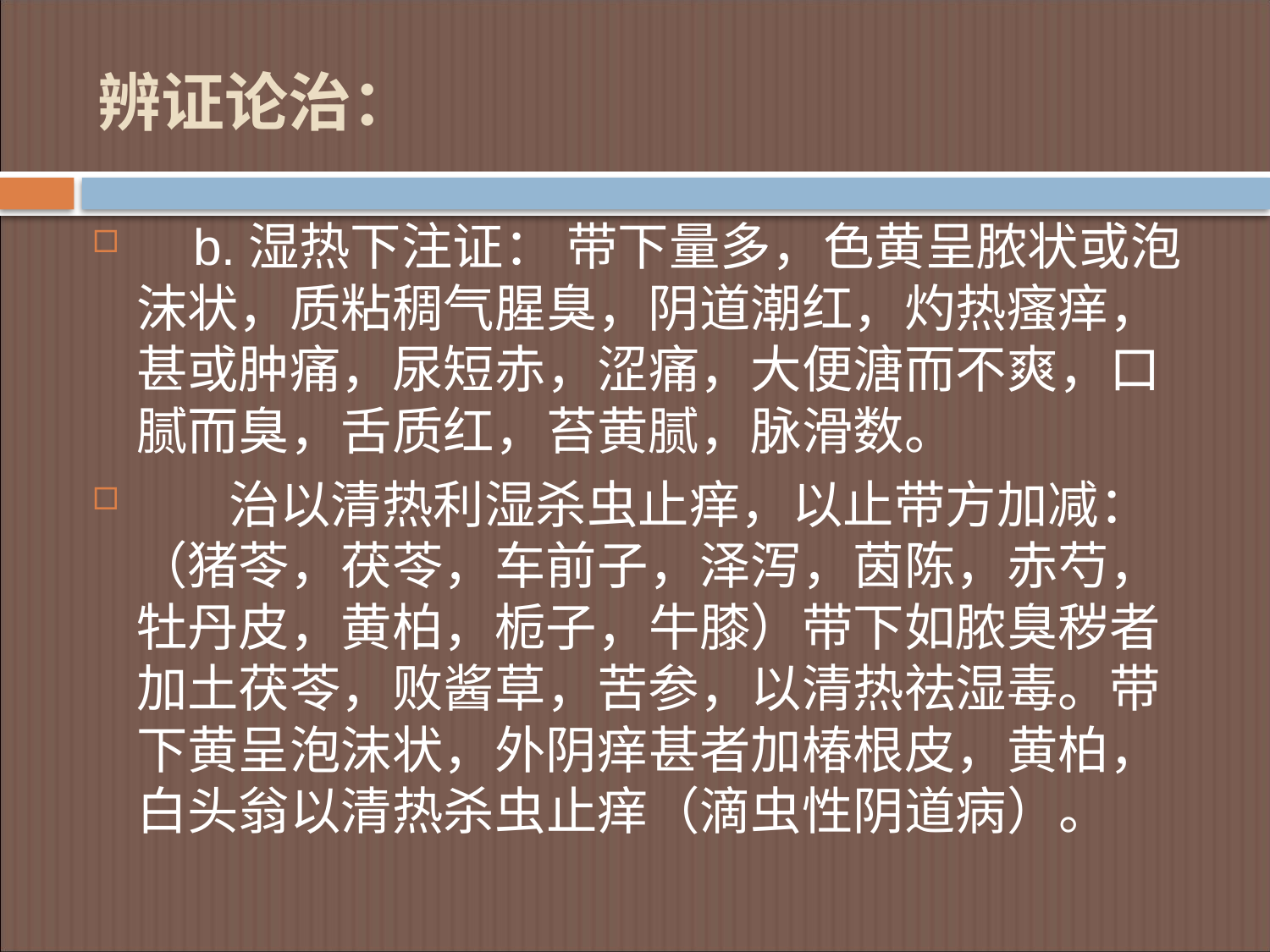

# 辨证论治：
    b.湿热下注证： 带下量多，色黄呈脓状或泡沫状，质粘稠气腥臭，阴道潮红，灼热瘙痒，甚或肿痛，尿短赤，涩痛，大便溏而不爽，口腻而臭，舌质红，苔黄腻，脉滑数。
       治以清热利湿杀虫止痒，以止带方加减：（猪苓，茯苓，车前子，泽泻，茵陈，赤芍，牡丹皮，黄柏，栀子，牛膝）带下如脓臭秽者加土茯苓，败酱草，苦参，以清热祛湿毒。带下黄呈泡沫状，外阴痒甚者加椿根皮，黄柏，白头翁以清热杀虫止痒（滴虫性阴道病）。